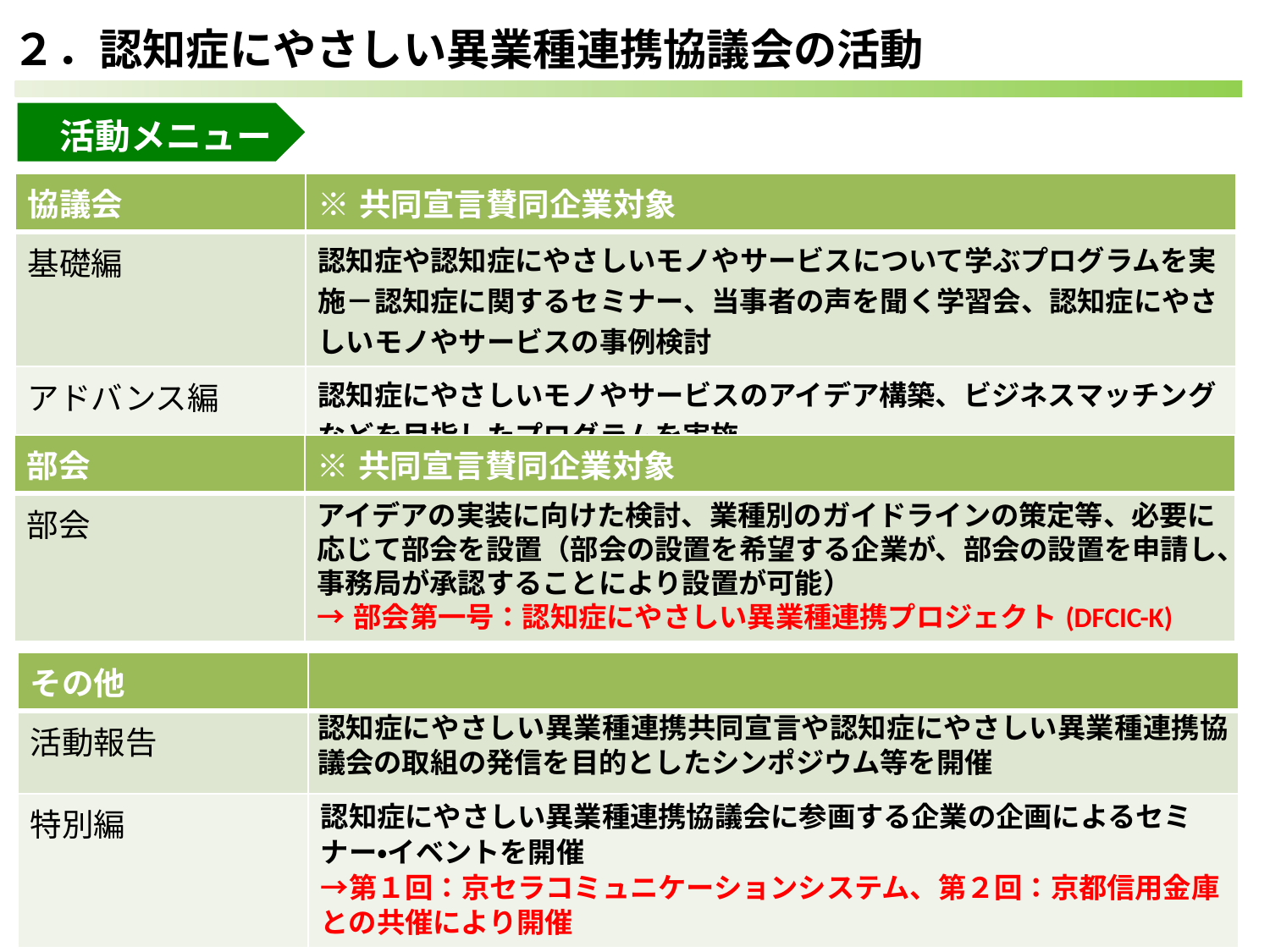

２．認知症にやさしい異業種連携協議会の活動

　活動メニュー
| 協議会 | ※共同宣言賛同企業対象 |
| --- | --- |
| 基礎編 | 認知症や認知症にやさしいモノやサービスについて学ぶプログラムを実施－認知症に関するセミナー、当事者の声を聞く学習会、認知症にやさしいモノやサービスの事例検討 |
| アドバンス編 | 認知症にやさしいモノやサービスのアイデア構築、ビジネスマッチングなどを目指したプログラムを実施 |
| 部会 | ※共同宣言賛同企業対象 |
| --- | --- |
| 部会 | アイデアの実装に向けた検討、業種別のガイドラインの策定等、必要に応じて部会を設置（部会の設置を希望する企業が、部会の設置を申請し、事務局が承認することにより設置が可能） →部会第一号：認知症にやさしい異業種連携プロジェクト(DFCIC-K) |
| その他 |  |
| --- | --- |
| 活動報告 | 認知症にやさしい異業種連携共同宣言や認知症にやさしい異業種連携協議会の取組の発信を目的としたシンポジウム等を開催 |
| 特別編 | 認知症にやさしい異業種連携協議会に参画する企業の企画によるセミナー・イベントを開催　　 →第１回：京セラコミュニケーションシステム、第２回：京都信用金庫との共催により開催 |